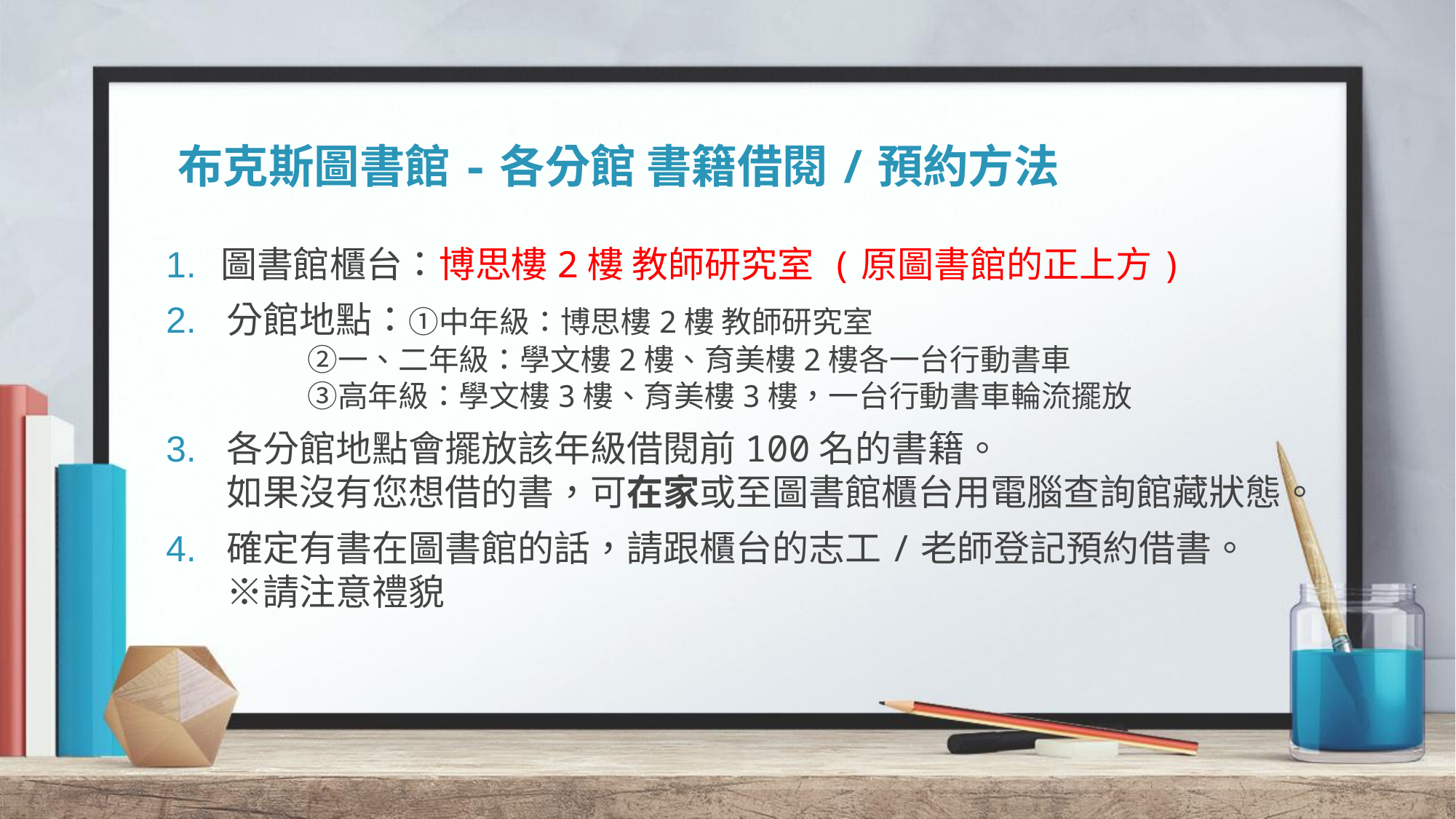

# 布克斯圖書館-各分館 書籍借閱/預約方法
圖書館櫃台：博思樓2樓 教師研究室 (原圖書館的正上方)
分館地點：①中年級：博思樓2樓 教師研究室
            ②一、二年級：學文樓2樓、育美樓2樓各一台行動書車
            ③高年級：學文樓3樓、育美樓3樓，一台行動書車輪流擺放
各分館地點會擺放該年級借閱前100名的書籍。
如果沒有您想借的書，可在家或至圖書館櫃台用電腦查詢館藏狀態。
確定有書在圖書館的話，請跟櫃台的志工/老師登記預約借書。
※請注意禮貌